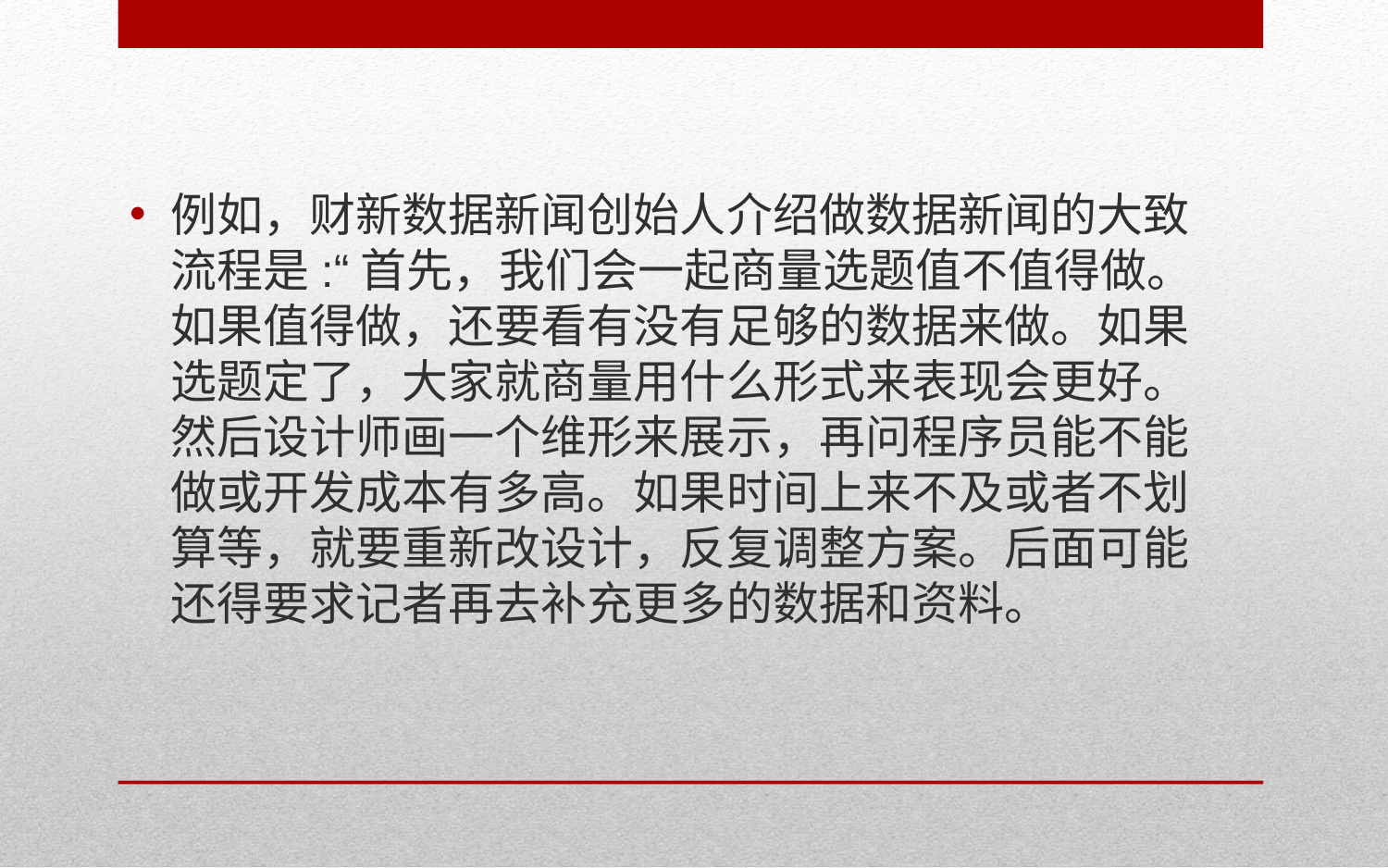

例如，财新数据新闻创始人介绍做数据新闻的大致流程是:“首先，我们会一起商量选题值不值得做。如果值得做，还要看有没有足够的数据来做。如果选题定了，大家就商量用什么形式来表现会更好。然后设计师画一个维形来展示，再问程序员能不能做或开发成本有多高。如果时间上来不及或者不划算等，就要重新改设计，反复调整方案。后面可能还得要求记者再去补充更多的数据和资料。